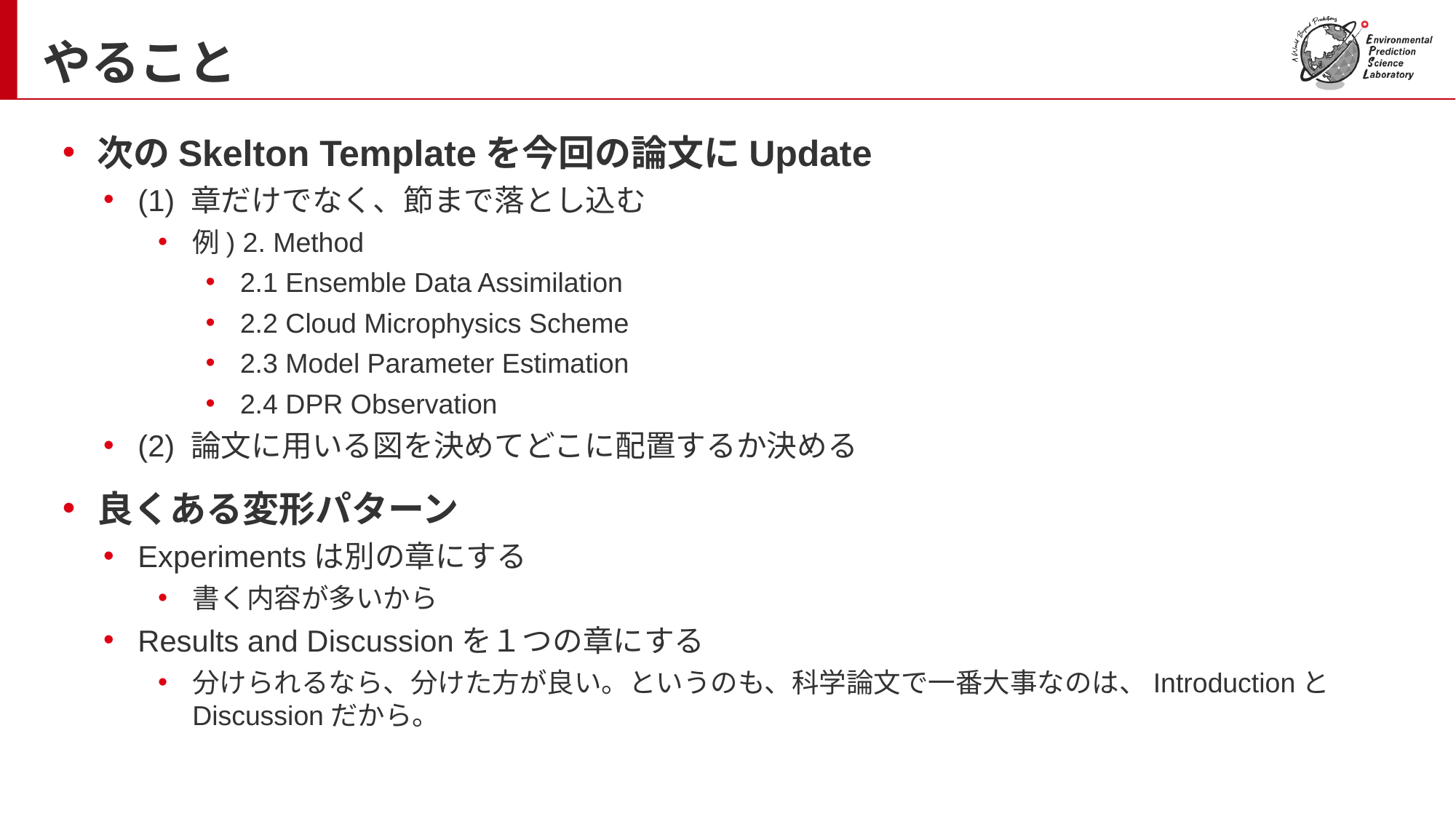

# やること
次のSkelton Templateを今回の論文にUpdate
(1) 章だけでなく、節まで落とし込む
例) 2. Method
2.1 Ensemble Data Assimilation
2.2 Cloud Microphysics Scheme
2.3 Model Parameter Estimation
2.4 DPR Observation
(2) 論文に用いる図を決めてどこに配置するか決める
良くある変形パターン
Experimentsは別の章にする
書く内容が多いから
Results and Discussionを１つの章にする
分けられるなら、分けた方が良い。というのも、科学論文で一番大事なのは、IntroductionとDiscussionだから。